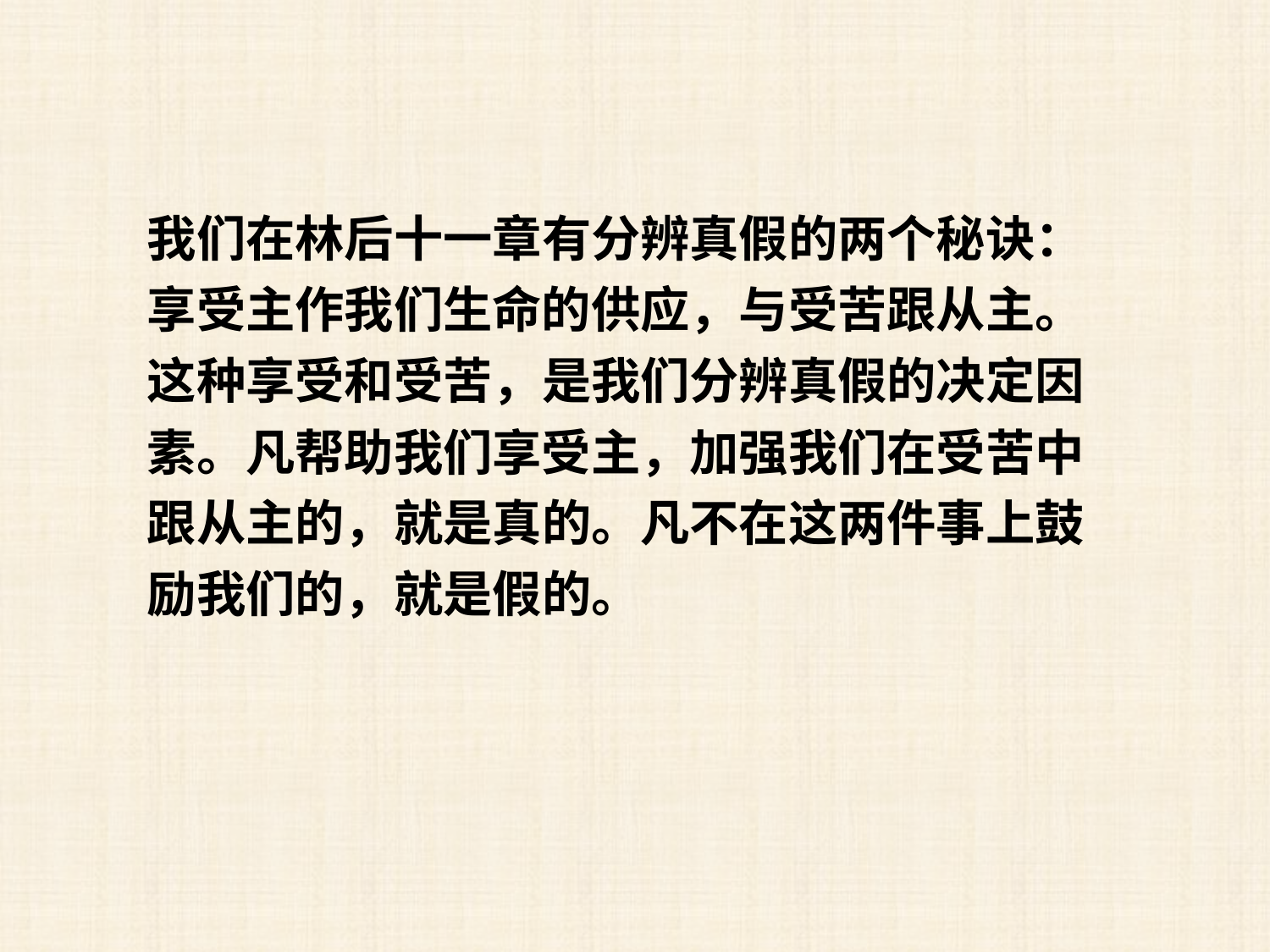

我们在林后十一章有分辨真假的两个秘诀：享受主作我们生命的供应，与受苦跟从主。这种享受和受苦，是我们分辨真假的决定因素。凡帮助我们享受主，加强我们在受苦中跟从主的，就是真的。凡不在这两件事上鼓励我们的，就是假的。